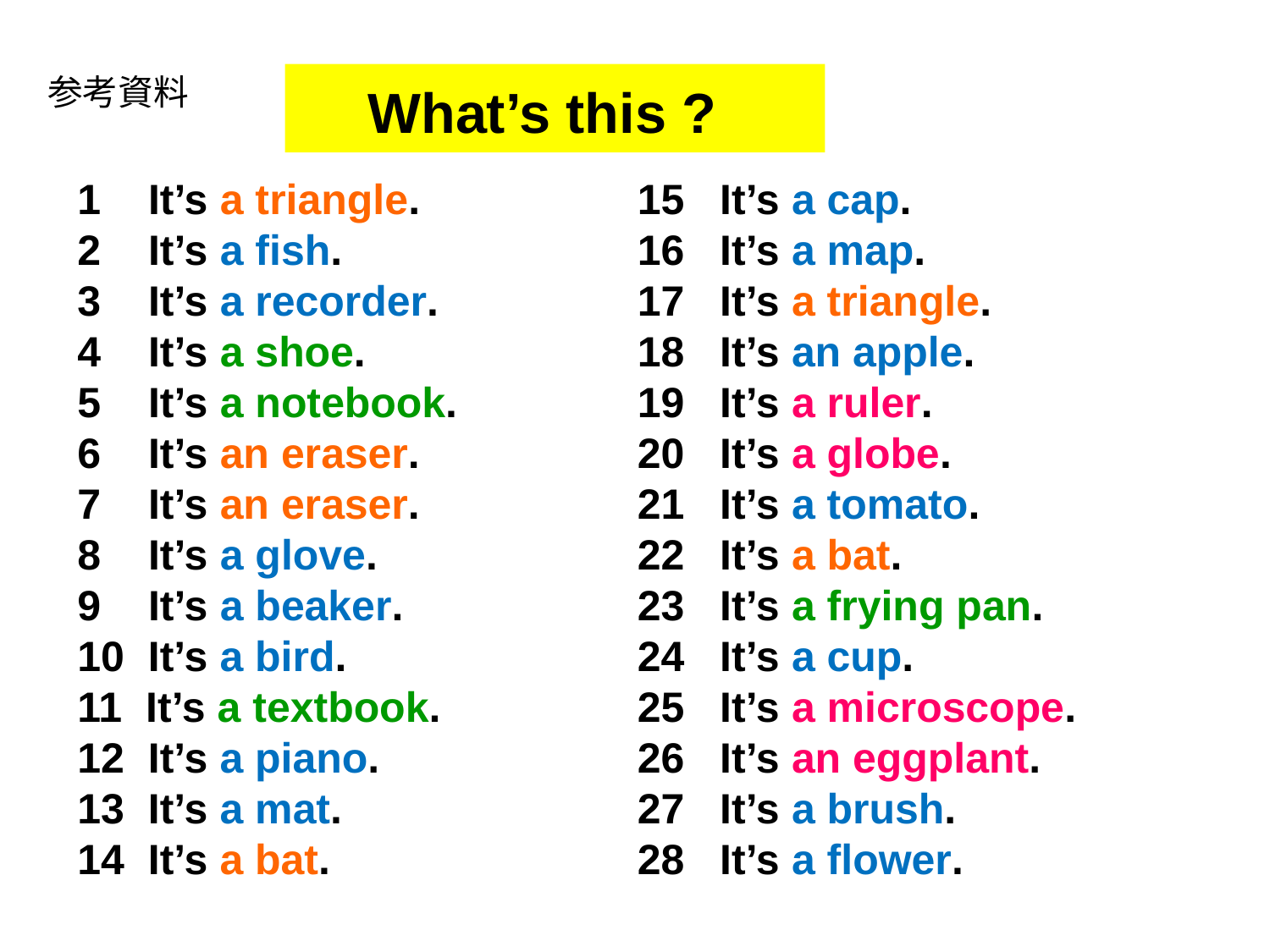

参考資料
    What’s this ?
1    It’s a triangle.
2    It’s a fish.
3    It’s a recorder.
4    It’s a shoe.
5    It’s a notebook.
6    It’s an eraser.
7    It’s an eraser.
8    It’s a glove.
9    It’s a beaker.
10  It’s a bird.
11  It’s a textbook.
12  It’s a piano.
13  It’s a mat.
14  It’s a bat.
15   It’s a cap.
16   It’s a map.
17   It’s a triangle.
18   It’s an apple.
19   It’s a ruler.
20   It’s a globe.
21   It’s a tomato.
22   It’s a bat.
23   It’s a frying pan.
24   It’s a cup.
25   It’s a microscope.
26   It’s an eggplant.
27   It’s a brush.
28   It’s a flower.